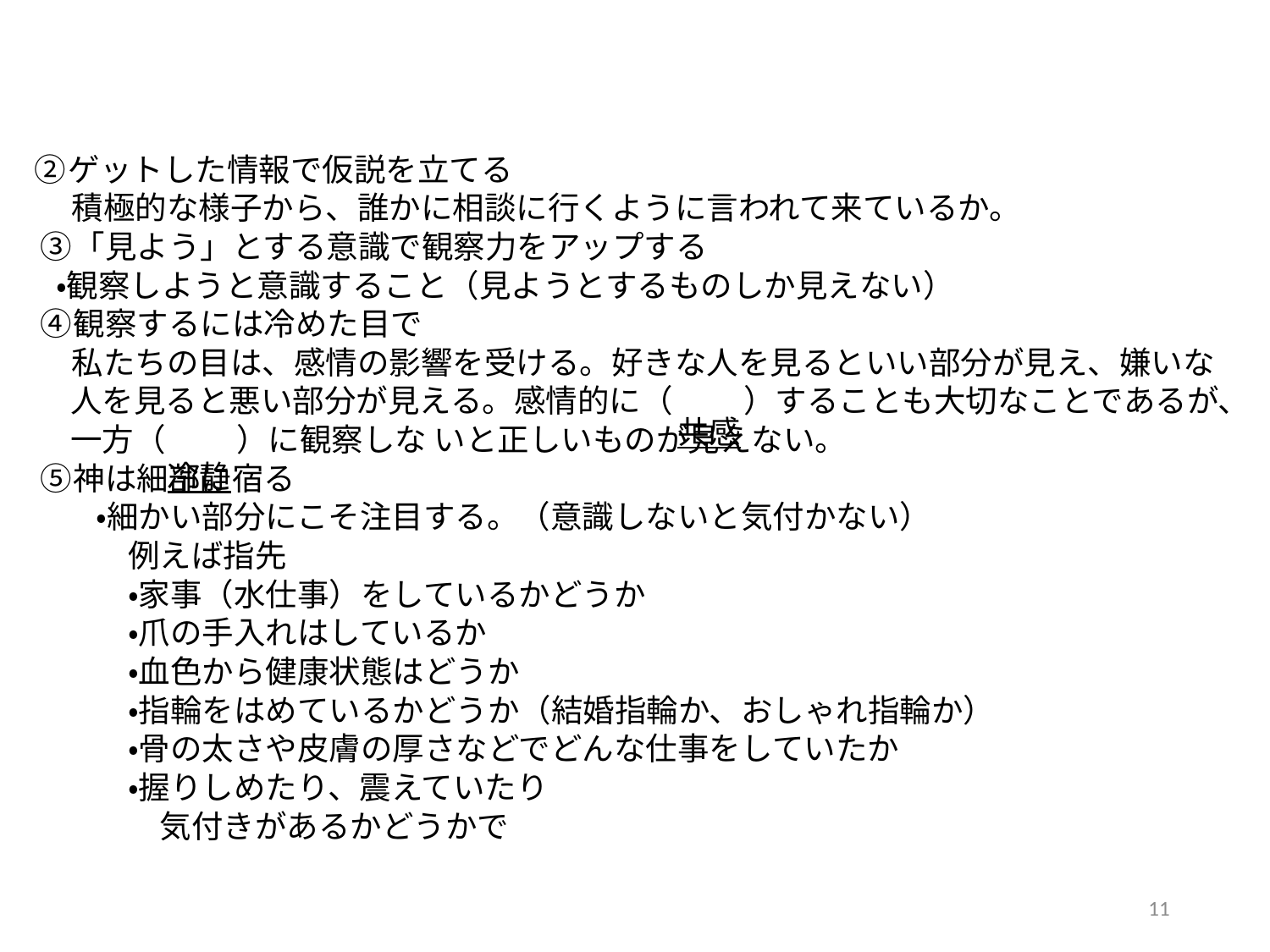

②ゲットした情報で仮説を立てる
　 積極的な様子から、誰かに相談に行くように言われて来ているか。
 ③「見よう」とする意識で観察力をアップする
   ・観察しようと意識すること（見ようとするものしか見えない）
 ④観察するには冷めた目で
　 私たちの目は、感情の影響を受ける。好きな人を見るといい部分が見え、嫌いな
     人を見ると悪い部分が見える。感情的に（　 　）することも大切なことであるが、
     一方（　　 ）に観察しな いと正しいものが見えない。
 ⑤神は細部に宿る
　　・細かい部分にこそ注目する。（意識しないと気付かない）
　　　例えば指先
　　　・家事（水仕事）をしているかどうか
　　　・爪の手入れはしているか
　　　・血色から健康状態はどうか
　　　・指輪をはめているかどうか（結婚指輪か、おしゃれ指輪か）
　　　・骨の太さや皮膚の厚さなどでどんな仕事をしていたか
　　　・握りしめたり、震えていたり
　　　　気付きがあるかどうかで
共感
冷静
11